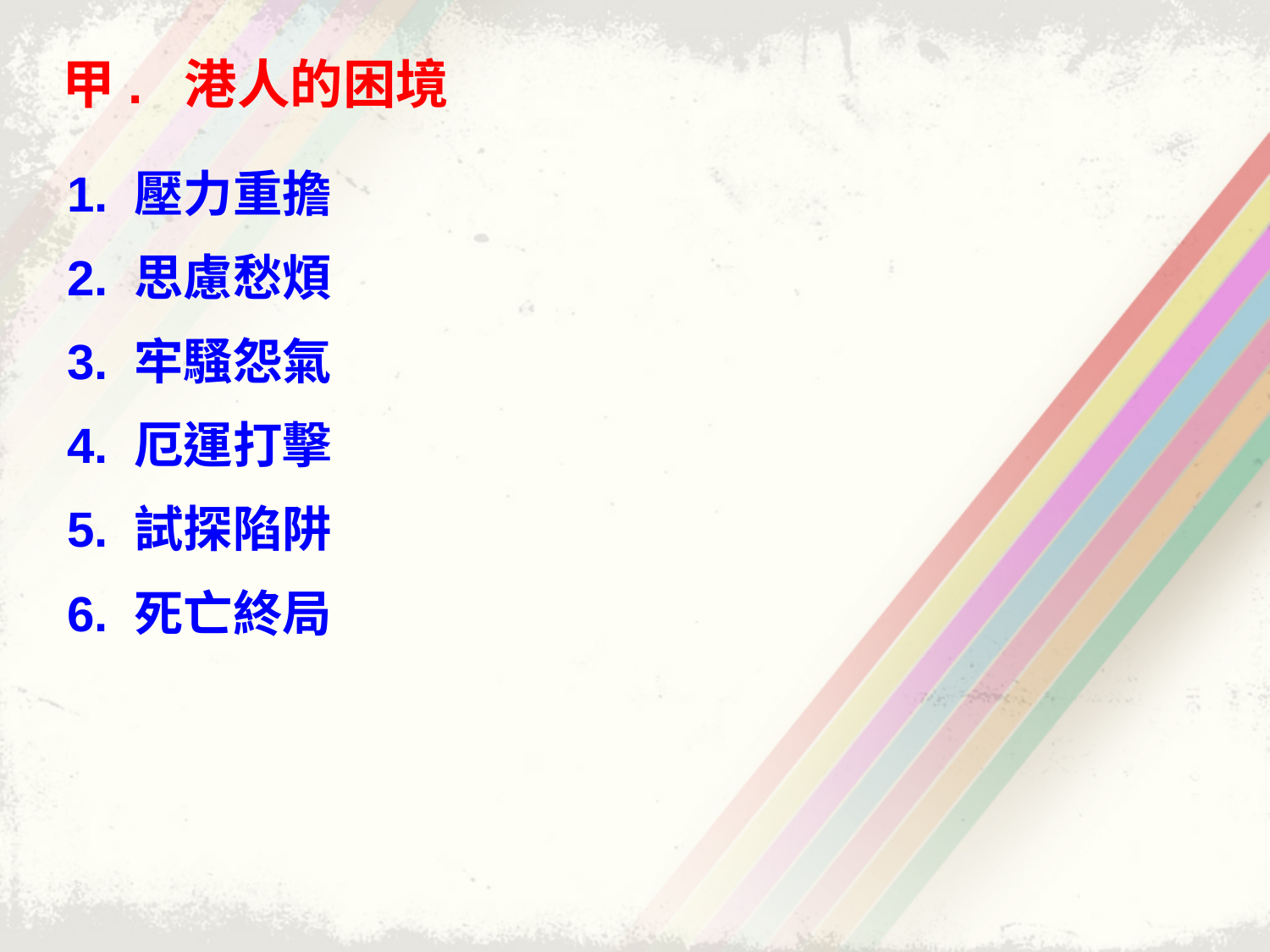

甲.  港人的困境
1. 壓力重擔
2. 思慮愁煩
3. 牢騷怨氣
4. 厄運打擊
5. 試探陷阱
6. 死亡終局